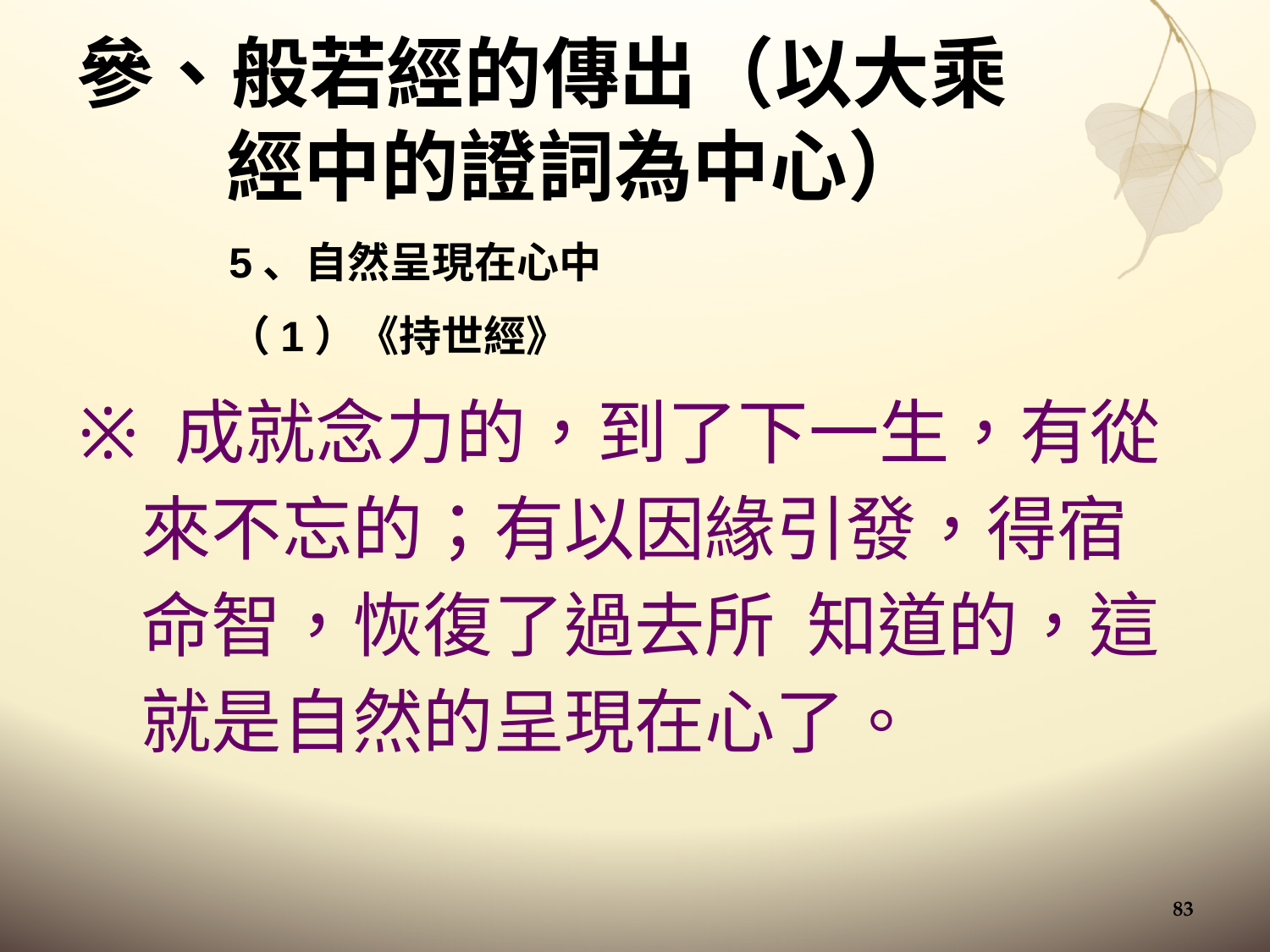

# 參、般若經的傳出（以大乘經中的證詞為中心）
5、自然呈現在心中
（1）《持世經》
※ 成就念力的，到了下一生，有從來不忘的；有以因緣引發，得宿命智，恢復了過去所  知道的，這就是自然的呈現在心了。
83